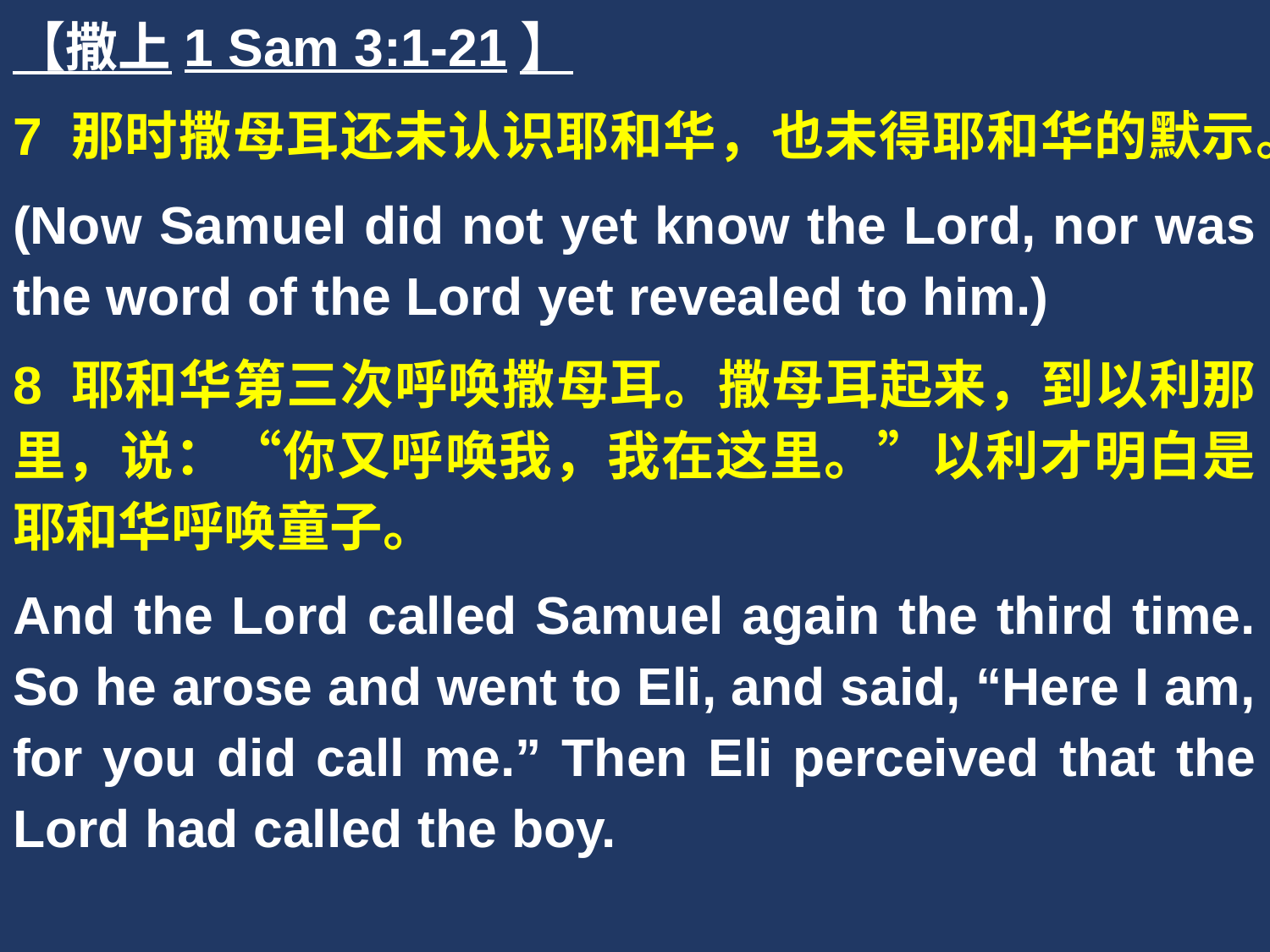

【撒上1 Sam 3:1-21】
7 那时撒母耳还未认识耶和华，也未得耶和华的默示。
(Now Samuel did not yet know the Lord, nor was the word of the Lord yet revealed to him.)
8 耶和华第三次呼唤撒母耳。撒母耳起来，到以利那里，说：“你又呼唤我，我在这里。”以利才明白是耶和华呼唤童子。
And the Lord called Samuel again the third time. So he arose and went to Eli, and said, “Here I am, for you did call me.” Then Eli perceived that the Lord had called the boy.